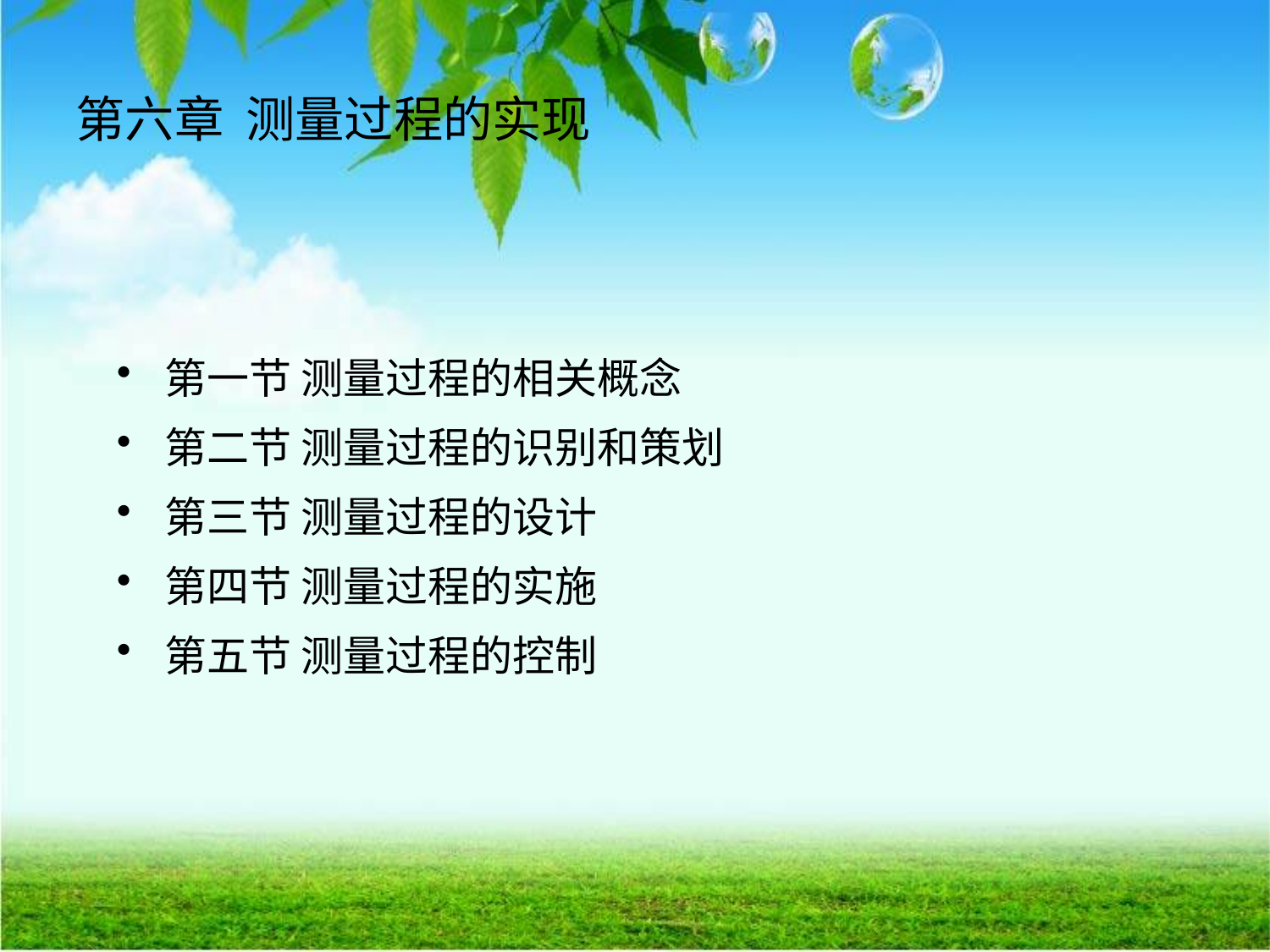

# 第六章  测量过程的实现
第一节 测量过程的相关概念
第二节 测量过程的识别和策划
第三节 测量过程的设计
第四节 测量过程的实施
第五节 测量过程的控制